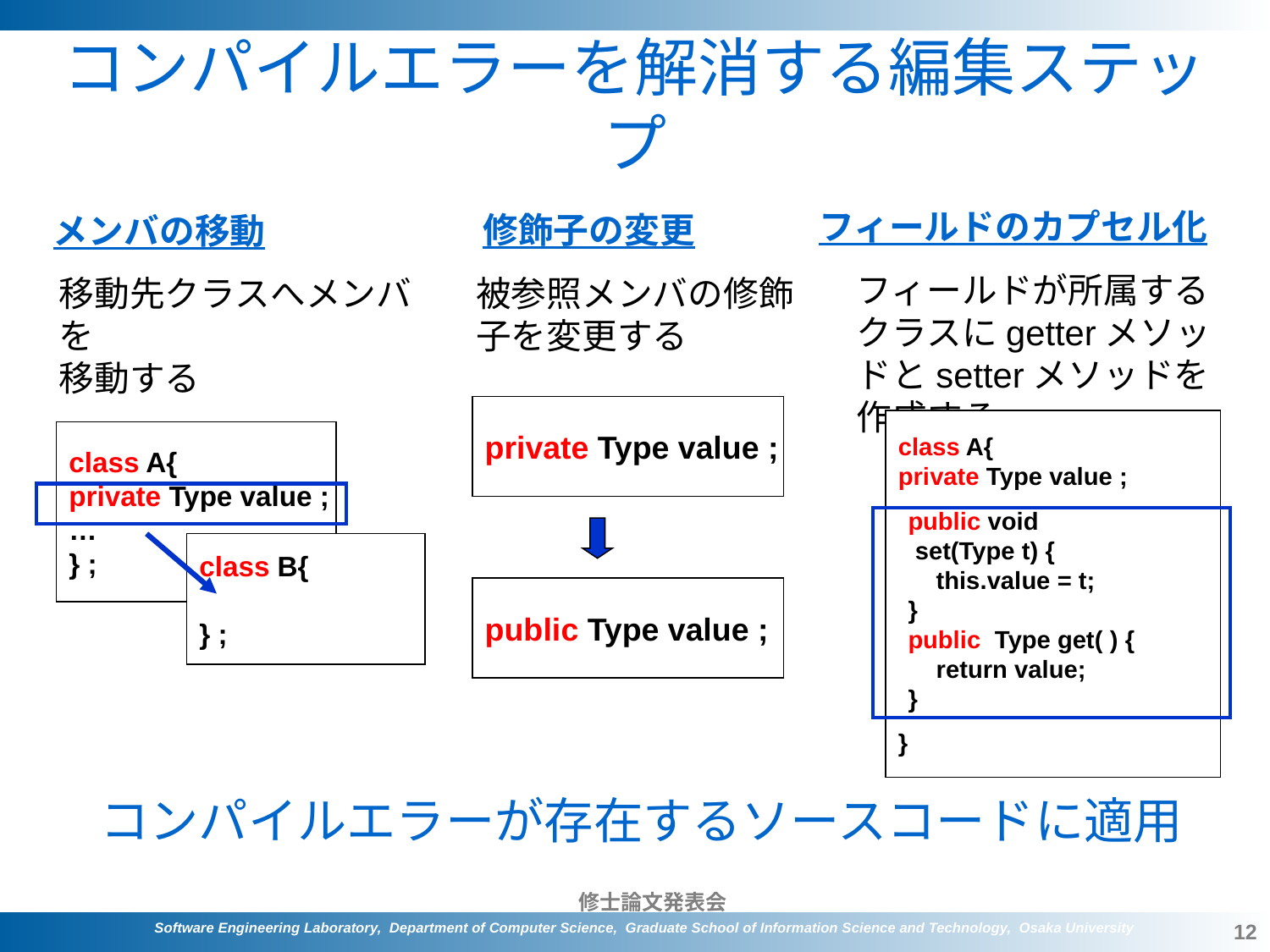

# コンパイルエラーを解消する編集ステップ
フィールドのカプセル化
修飾子の変更
被参照メンバの修飾子を変更する
private Type value ;

public Type value ;
メンバの移動
移動先クラスへメンバを
移動する
class A{
private Type value ;
…
} ;

class B{

} ;
フィールドが所属するクラスにgetterメソッドとsetterメソッドを作成する
class A{
private Type value ;

}
public void
 set(Type t) {
    this.value = t;
}
public  Type get( ) {
    return value;
}

コンパイルエラーが存在するソースコードに適用

12
Software Engineering Laboratory,  Department of Computer Science,  Graduate School of Information Science and Technology,  Osaka University